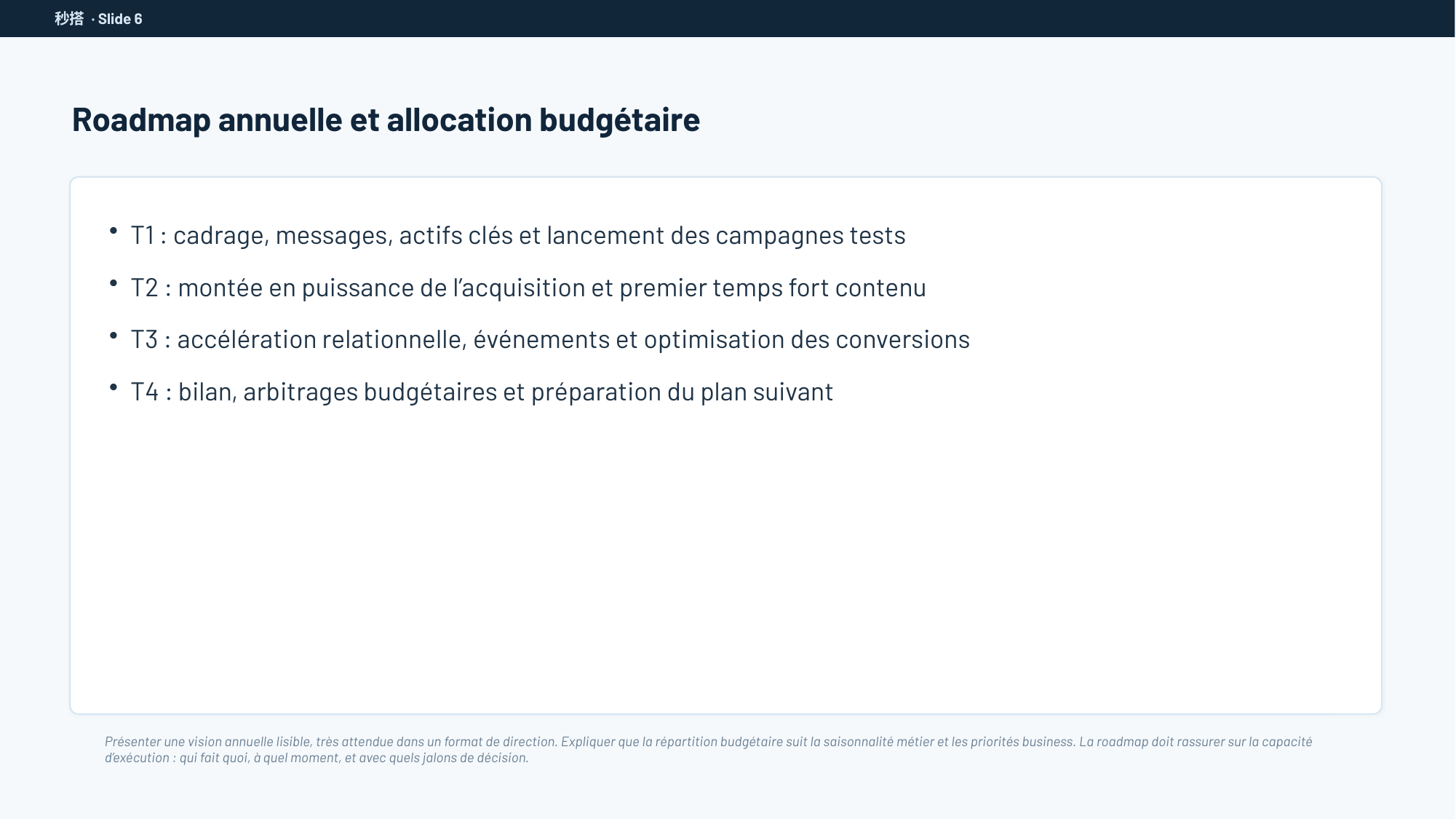

秒搭 · Slide 6
Roadmap annuelle et allocation budgétaire

T1 : cadrage, messages, actifs clés et lancement des campagnes tests
T2 : montée en puissance de l’acquisition et premier temps fort contenu
T3 : accélération relationnelle, événements et optimisation des conversions
T4 : bilan, arbitrages budgétaires et préparation du plan suivant
Présenter une vision annuelle lisible, très attendue dans un format de direction. Expliquer que la répartition budgétaire suit la saisonnalité métier et les priorités business. La roadmap doit rassurer sur la capacité d’exécution : qui fait quoi, à quel moment, et avec quels jalons de décision.